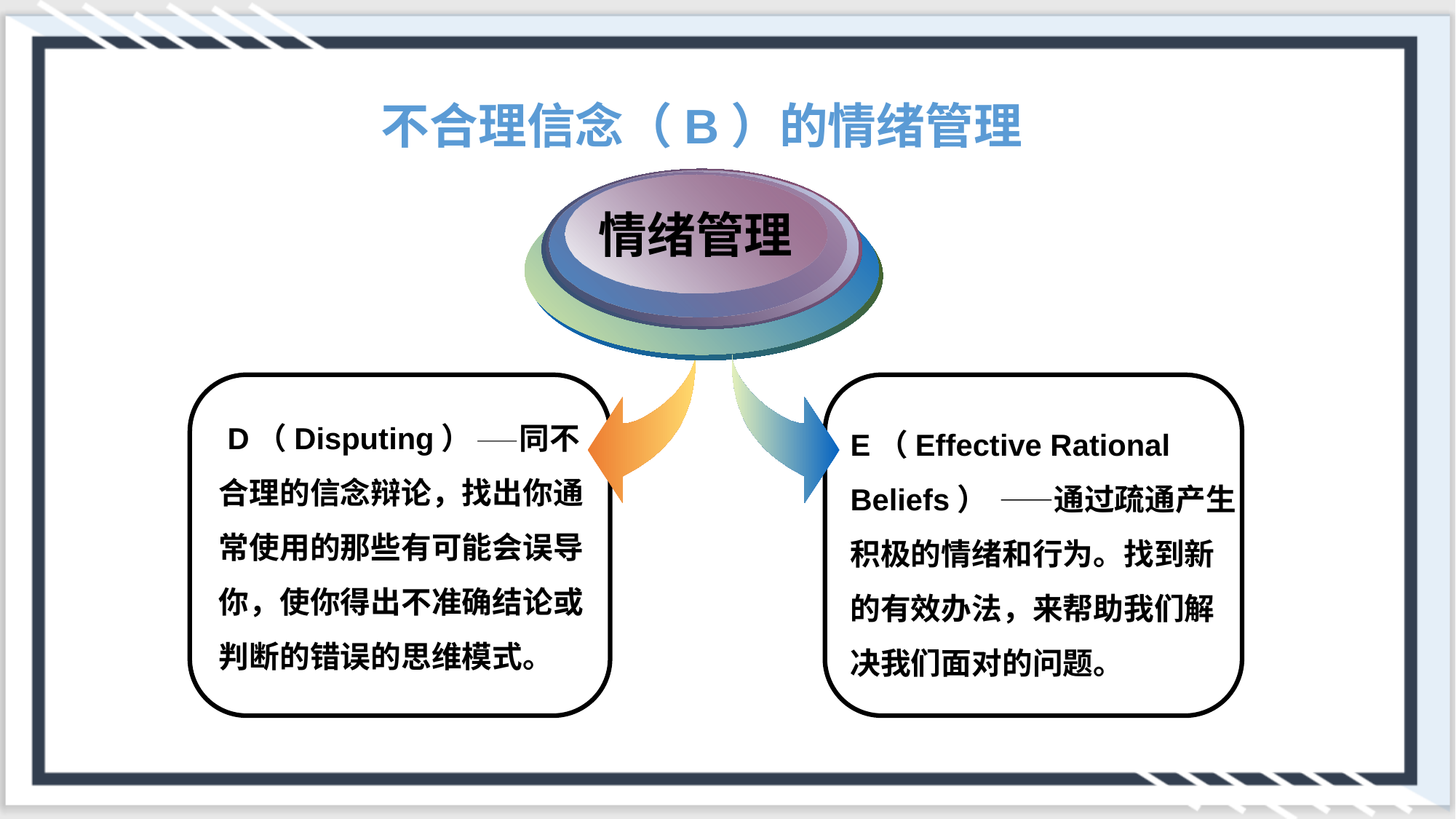

不合理信念（B）的情绪管理

情绪管理

 D（Disputing） ——同不合理的信念辩论，找出你通常使用的那些有可能会误导你，使你得出不准确结论或判断的错误的思维模式。

E（Effective Rational Beliefs）  ——通过疏通产生积极的情绪和行为。找到新的有效办法，来帮助我们解决我们面对的问题。